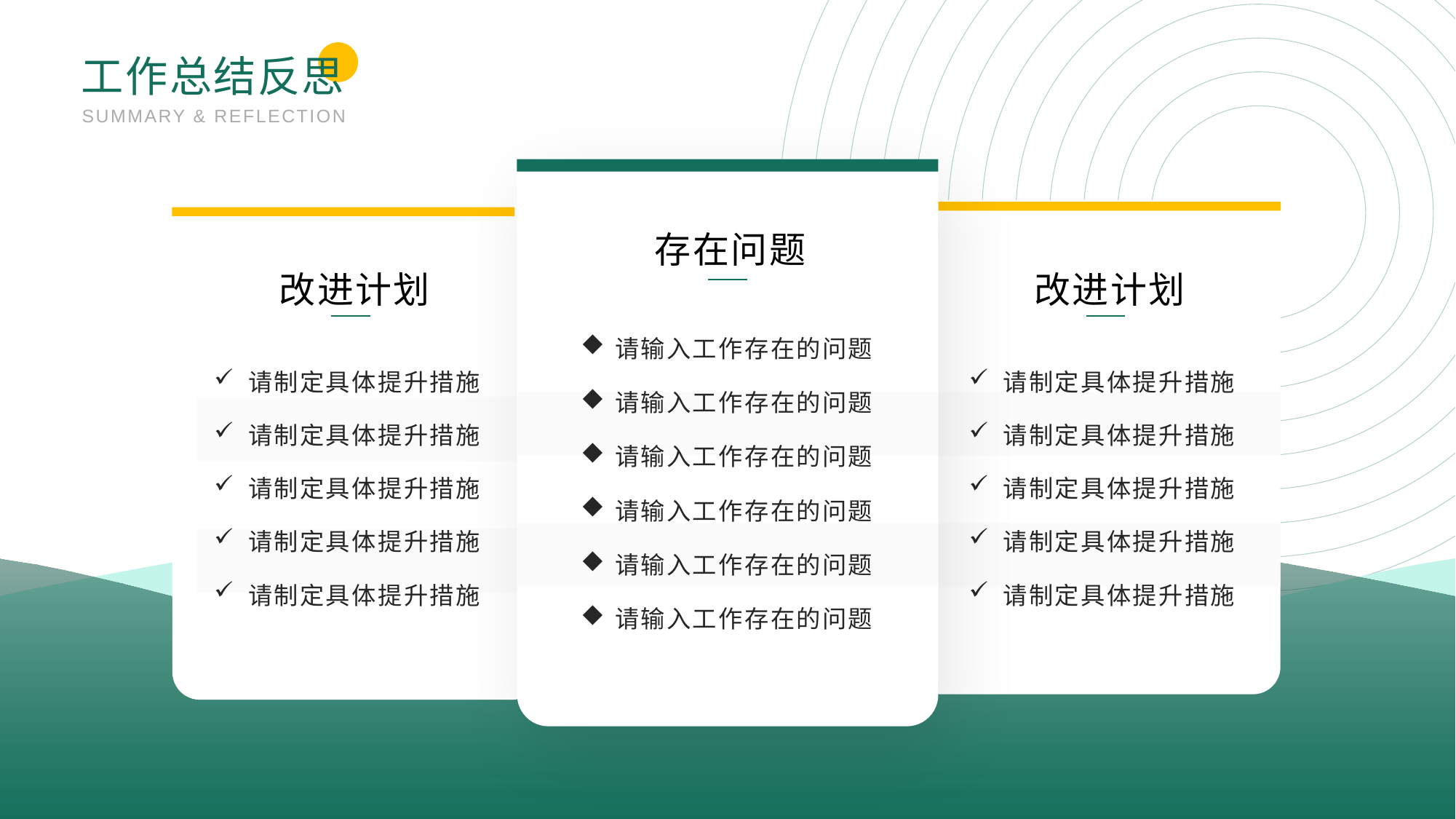

工作总结反思
SUMMARY & REFLECTION

存在问题
改进计划
改进计划
请输入工作存在的问题
请输入工作存在的问题
请输入工作存在的问题
请输入工作存在的问题
请输入工作存在的问题
请输入工作存在的问题
请制定具体提升措施
请制定具体提升措施

请制定具体提升措施
请制定具体提升措施
请制定具体提升措施
请制定具体提升措施
请制定具体提升措施
请制定具体提升措施

请制定具体提升措施
请制定具体提升措施